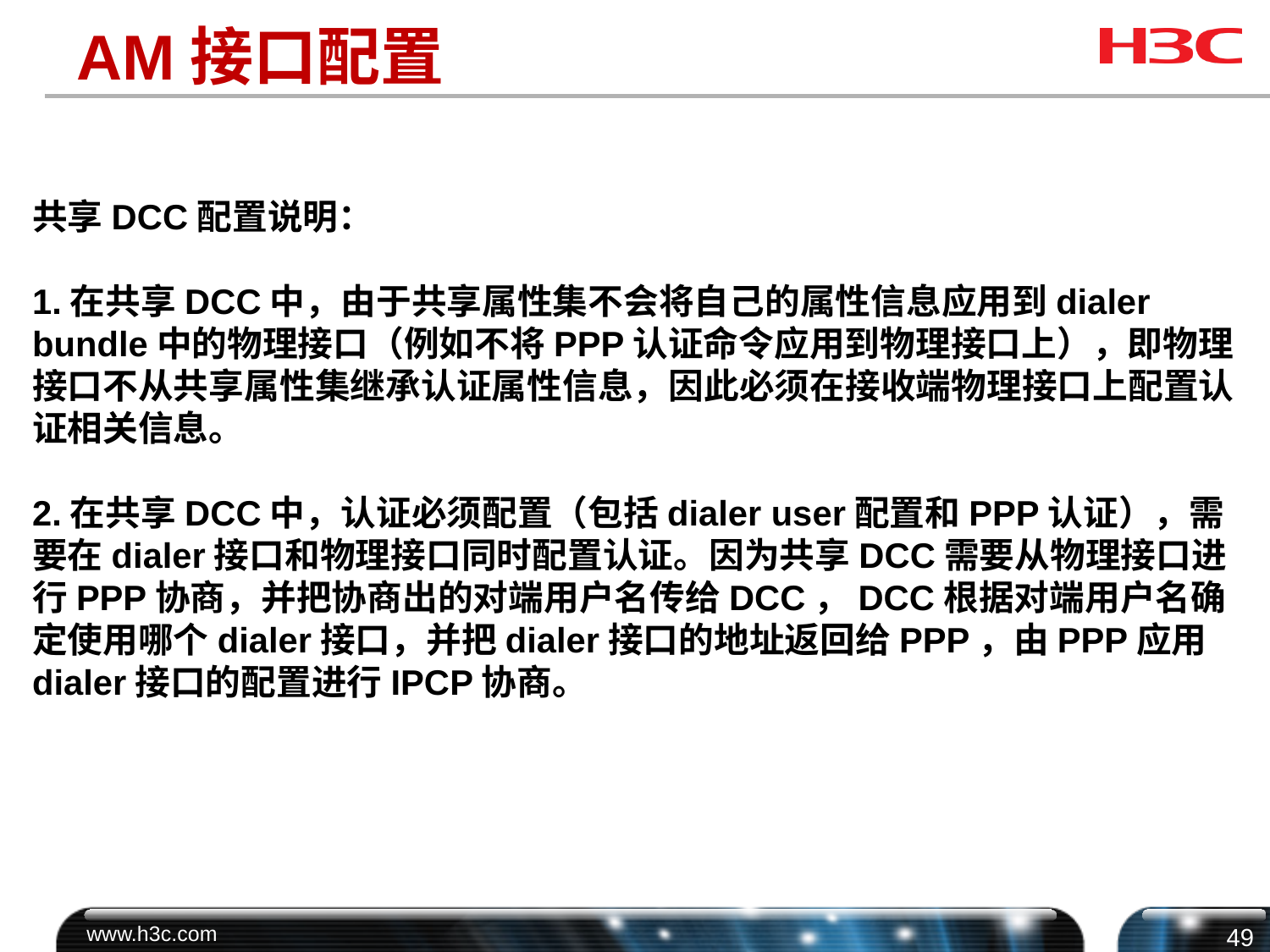

# AM接口配置
共享DCC配置说明：

1.在共享DCC中，由于共享属性集不会将自己的属性信息应用到dialer bundle中的物理接口（例如不将PPP认证命令应用到物理接口上），即物理接口不从共享属性集继承认证属性信息，因此必须在接收端物理接口上配置认证相关信息。

2.在共享DCC中，认证必须配置（包括dialer user配置和PPP认证），需要在dialer接口和物理接口同时配置认证。因为共享DCC需要从物理接口进行PPP协商，并把协商出的对端用户名传给DCC，DCC根据对端用户名确定使用哪个dialer接口，并把dialer接口的地址返回给PPP，由PPP应用dialer接口的配置进行IPCP协商。